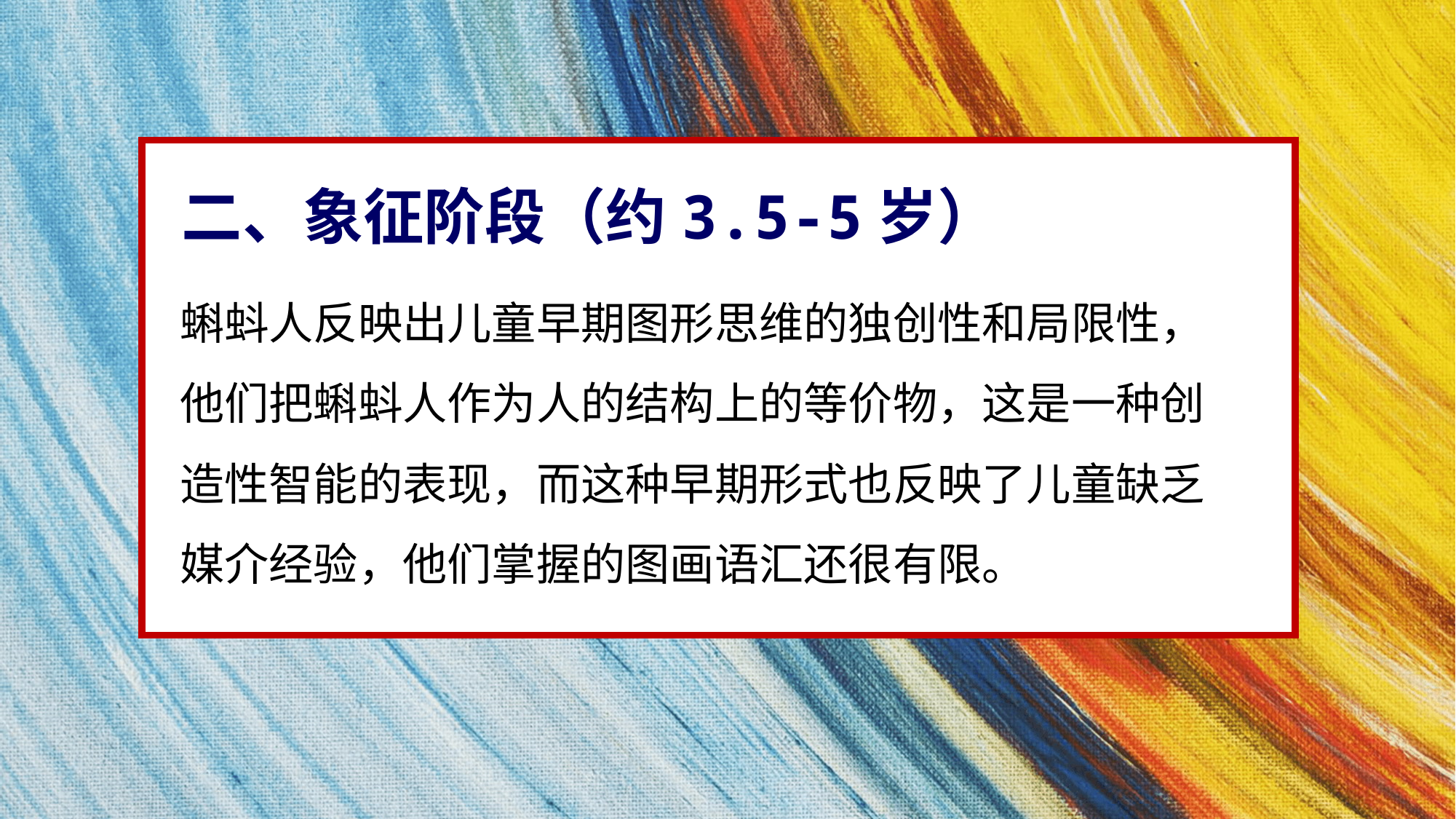

# 二、象征阶段（约3.5-5岁）
蝌蚪人反映出儿童早期图形思维的独创性和局限性，他们把蝌蚪人作为人的结构上的等价物，这是一种创造性智能的表现，而这种早期形式也反映了儿童缺乏媒介经验，他们掌握的图画语汇还很有限。